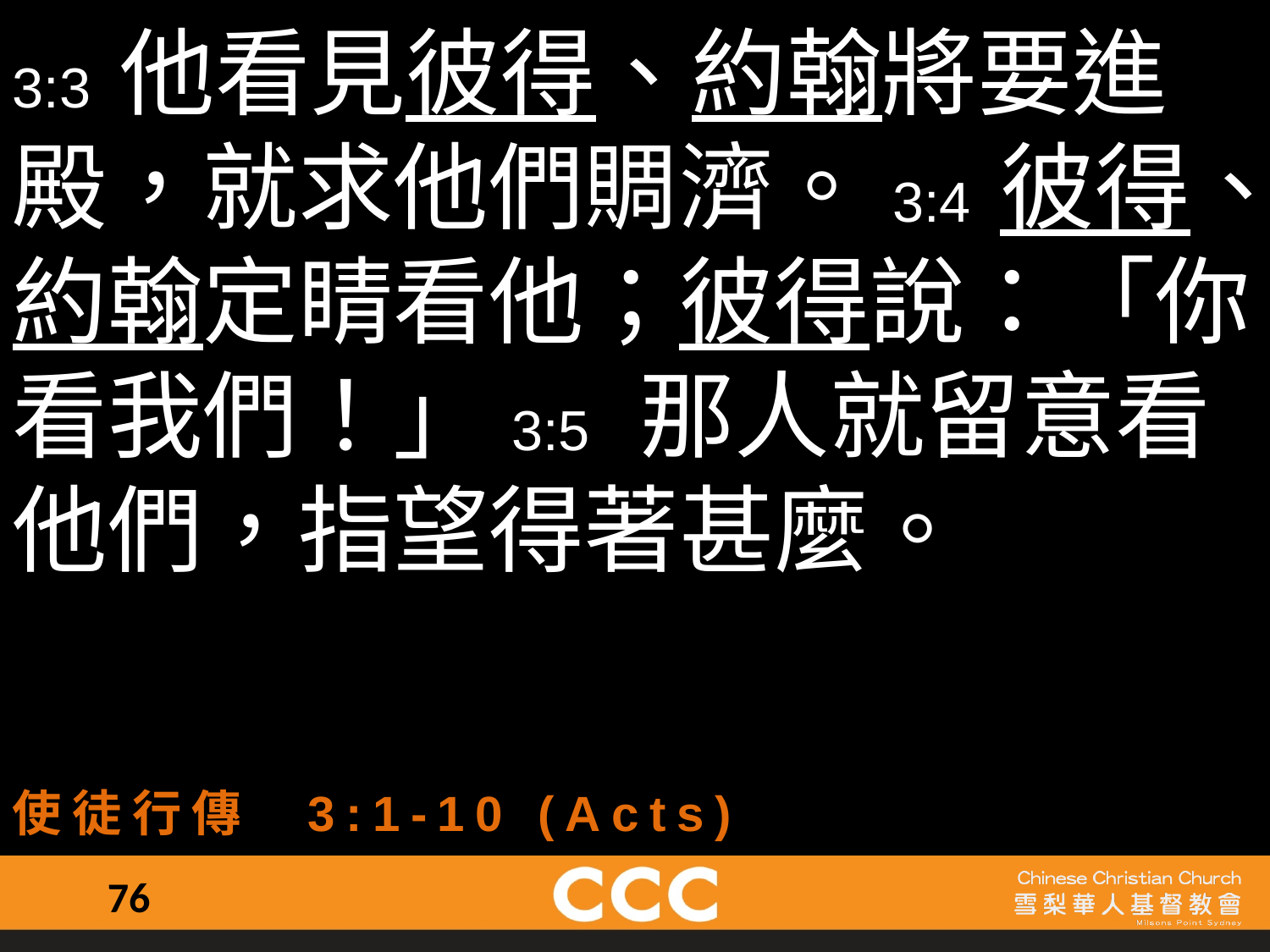

3:3 他看見彼得、約翰將要進殿，就求他們賙濟。3:4 彼得、約翰定睛看他；彼得說：「你看我們！」3:5 那人就留意看他們，指望得著甚麼。

使徒行傳  3:1-10 (Acts)
76